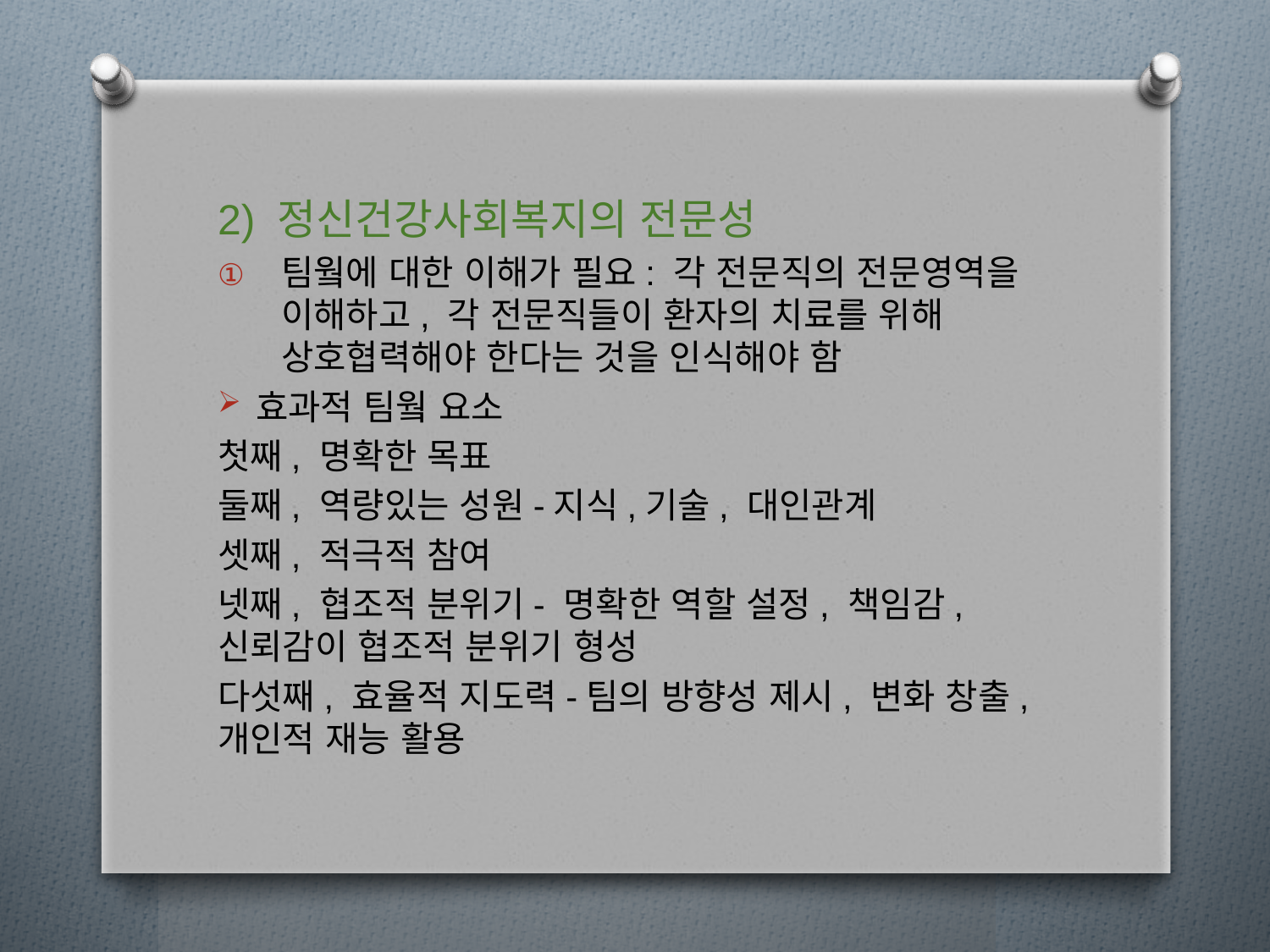

2) 정신건강사회복지의 전문성
팀웤에 대한 이해가 필요: 각 전문직의 전문영역을 이해하고, 각 전문직들이 환자의 치료를 위해 상호협력해야 한다는 것을 인식해야 함
효과적 팀웤 요소
첫째, 명확한 목표
둘째, 역량있는 성원-지식,기술, 대인관계
셋째, 적극적 참여
넷째, 협조적 분위기- 명확한 역할 설정, 책임감, 신뢰감이 협조적 분위기 형성
다섯째, 효율적 지도력-팀의 방향성 제시, 변화 창출, 개인적 재능 활용